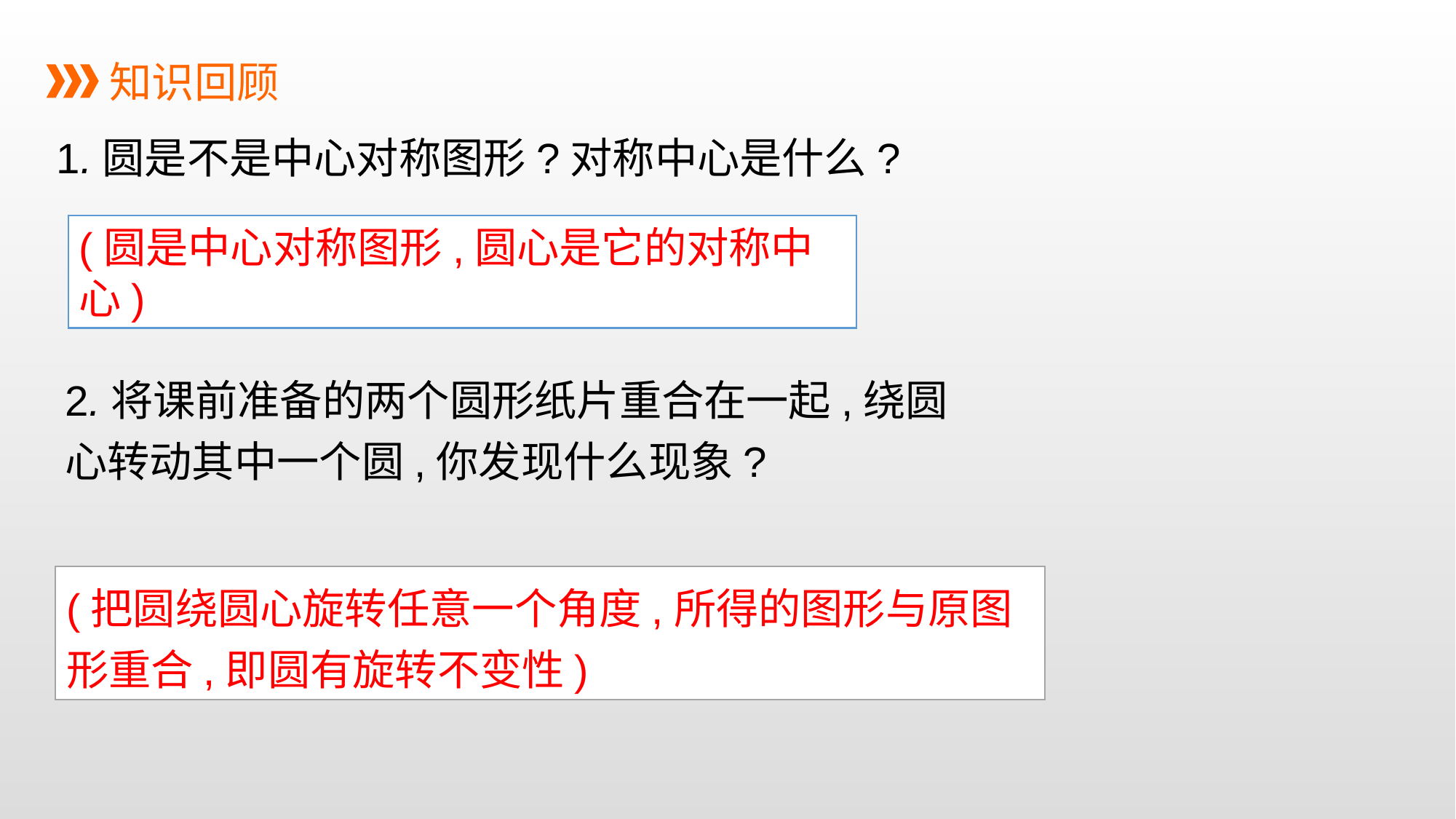

知识回顾

1.圆是不是中心对称图形?对称中心是什么?
(圆是中心对称图形,圆心是它的对称中心)
2.将课前准备的两个圆形纸片重合在一起,绕圆心转动其中一个圆,你发现什么现象?
(把圆绕圆心旋转任意一个角度,所得的图形与原图形重合,即圆有旋转不变性)